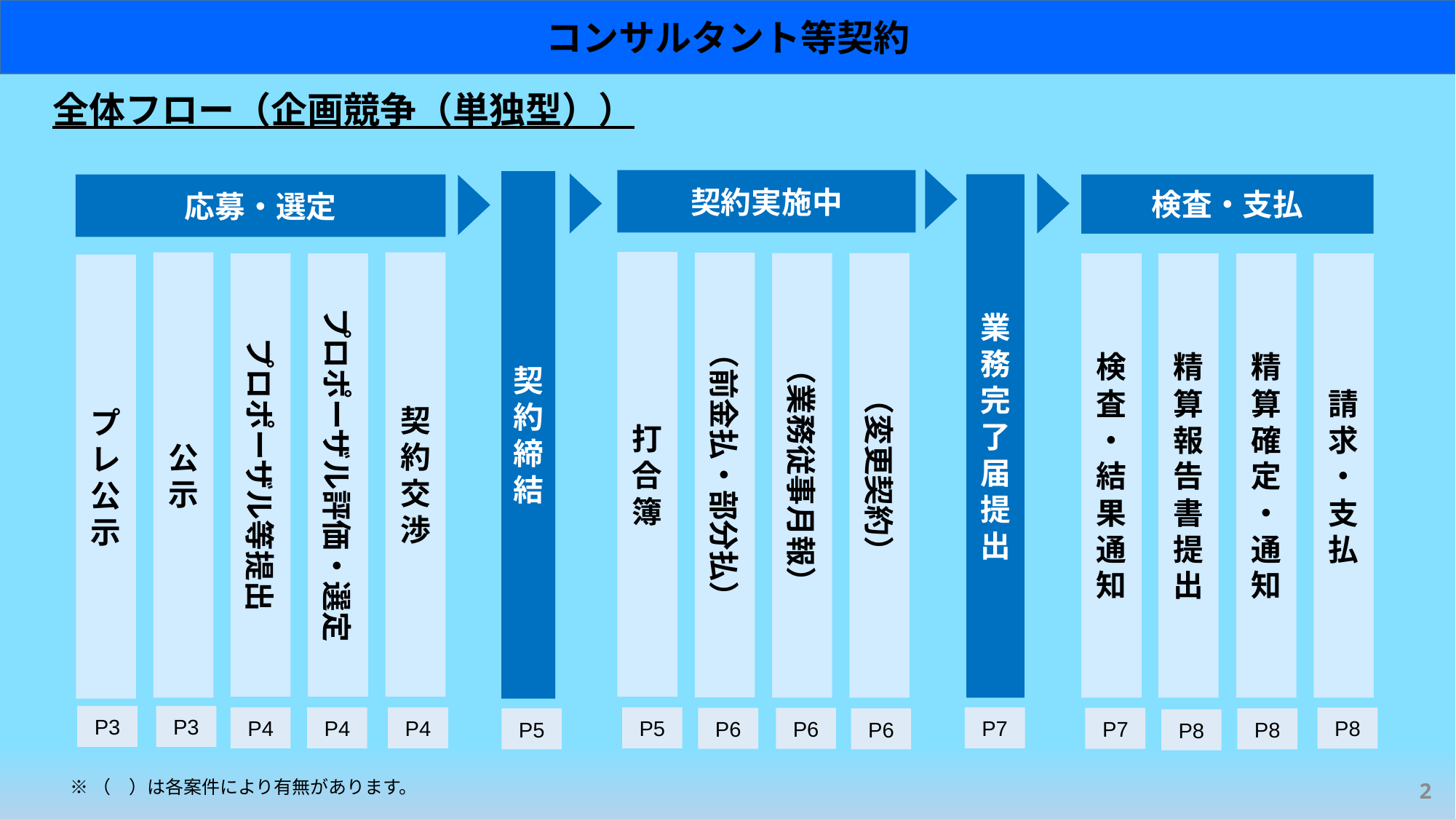

コンサルタント等契約
# 全体フロー（企画競争（単独型））

契約実施中
契約締結
業務完了届提出
応募・選定
検査・支払

打合簿
公示
契約交渉
（前金払・部分払）
（業務従事月報）
（変更契約）
プロポーザル評価・選定
プロポーザル等提出
検査・結果通知
精算報告書提出
精算確定・通知
請求・支払
プレ公示
P3
P3
P7
P4
P4
P4
P5
P8
P6
P6
P7
P5
P6
P8
P8
※（　）は各案件により有無があります。
2